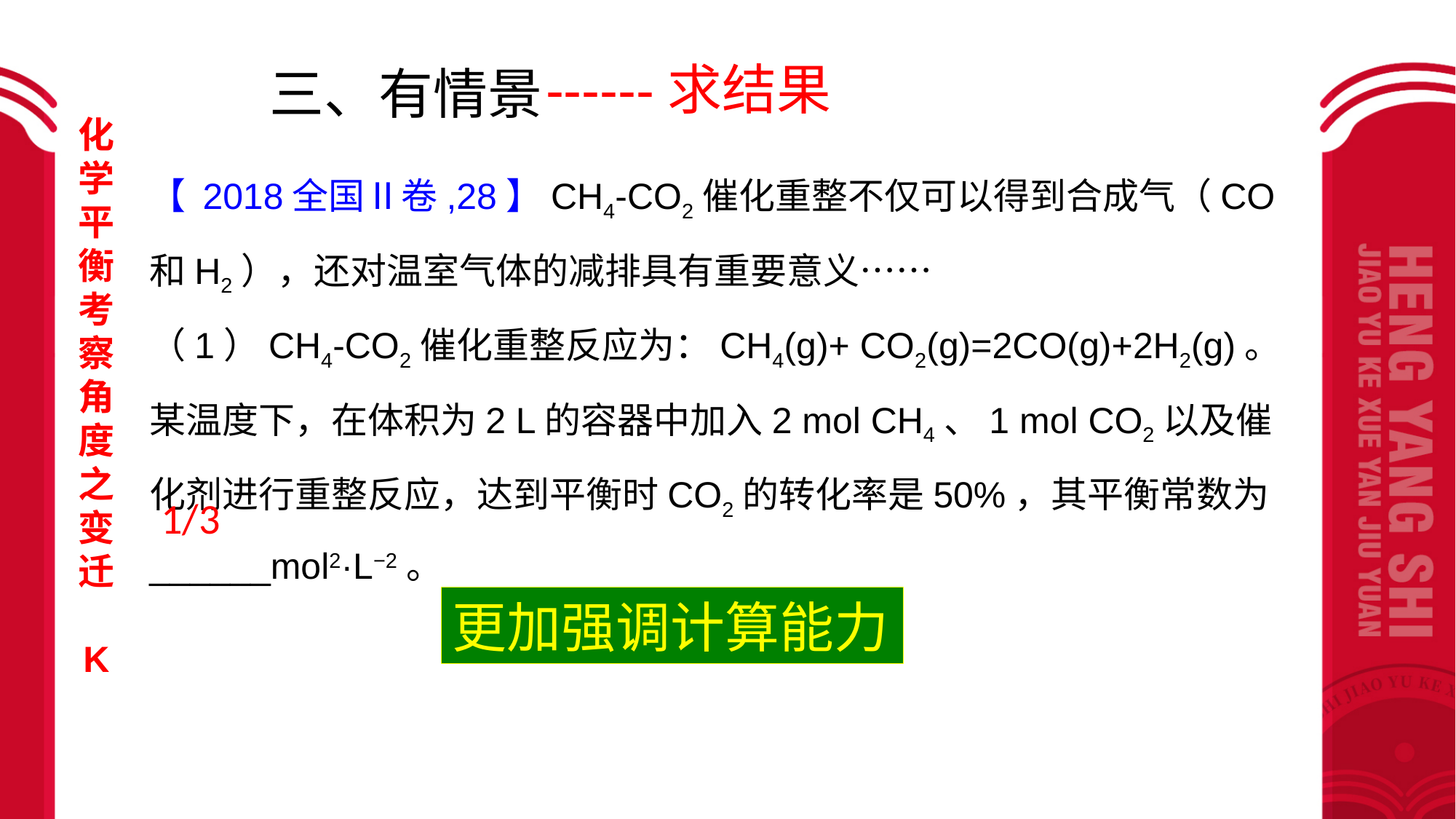

------求结果
三、有情景
化学平衡考察角度之变迁

K
【 2018全国Ⅱ卷,28】CH4-CO2催化重整不仅可以得到合成气（CO和H2），还对温室气体的减排具有重要意义……
（1）CH4-CO2催化重整反应为：CH4(g)+ CO2(g)=2CO(g)+2H2(g)。
某温度下，在体积为2 L的容器中加入2 mol CH4、1 mol CO2以及催化剂进行重整反应，达到平衡时CO2的转化率是50%，其平衡常数为______mol2·L−2。

1/3
更加强调计算能力